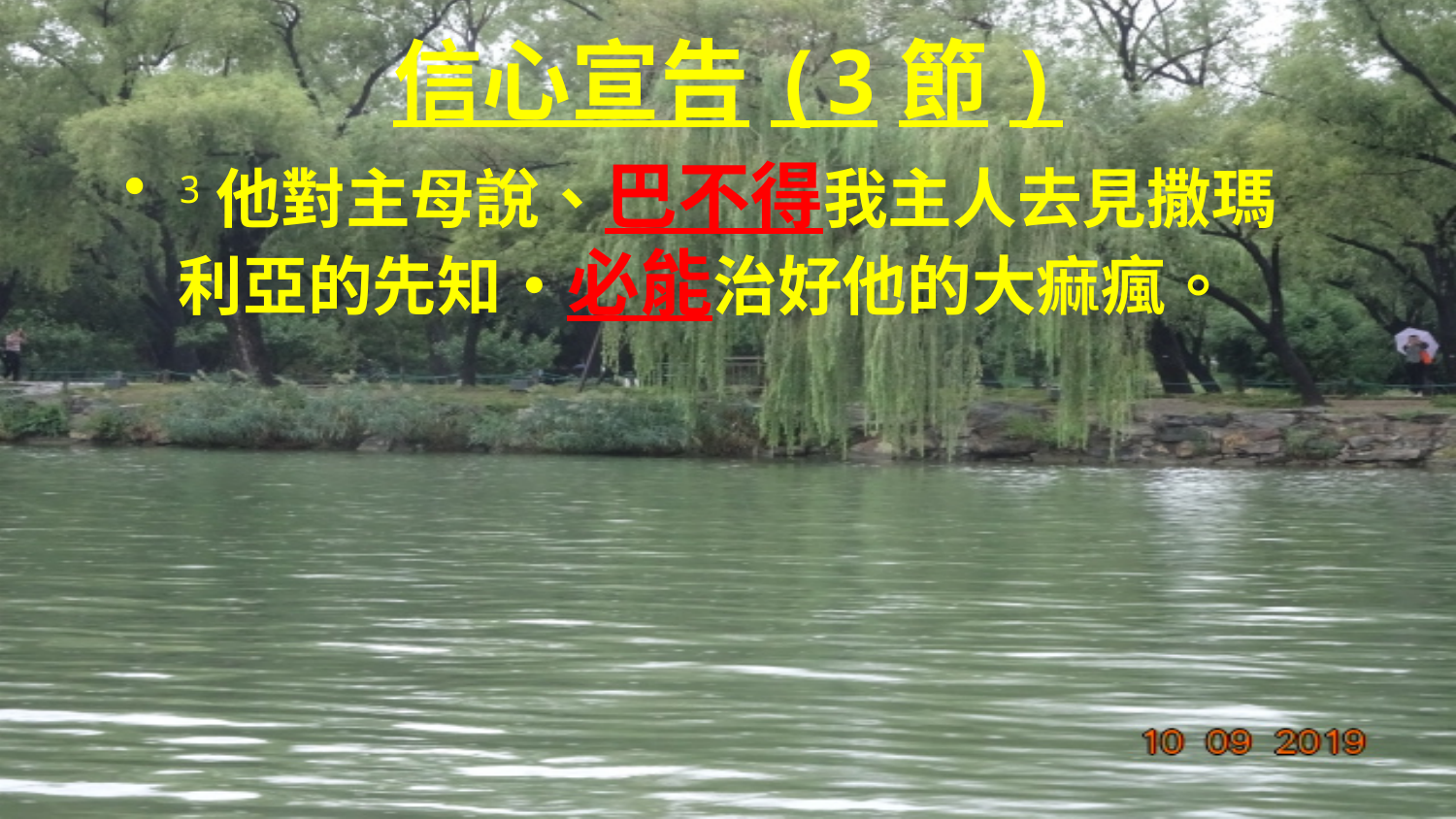

# 信心宣告(3節)
3他對主母說、巴不得我主人去見撒瑪利亞的先知‧必能治好他的大痲瘋。